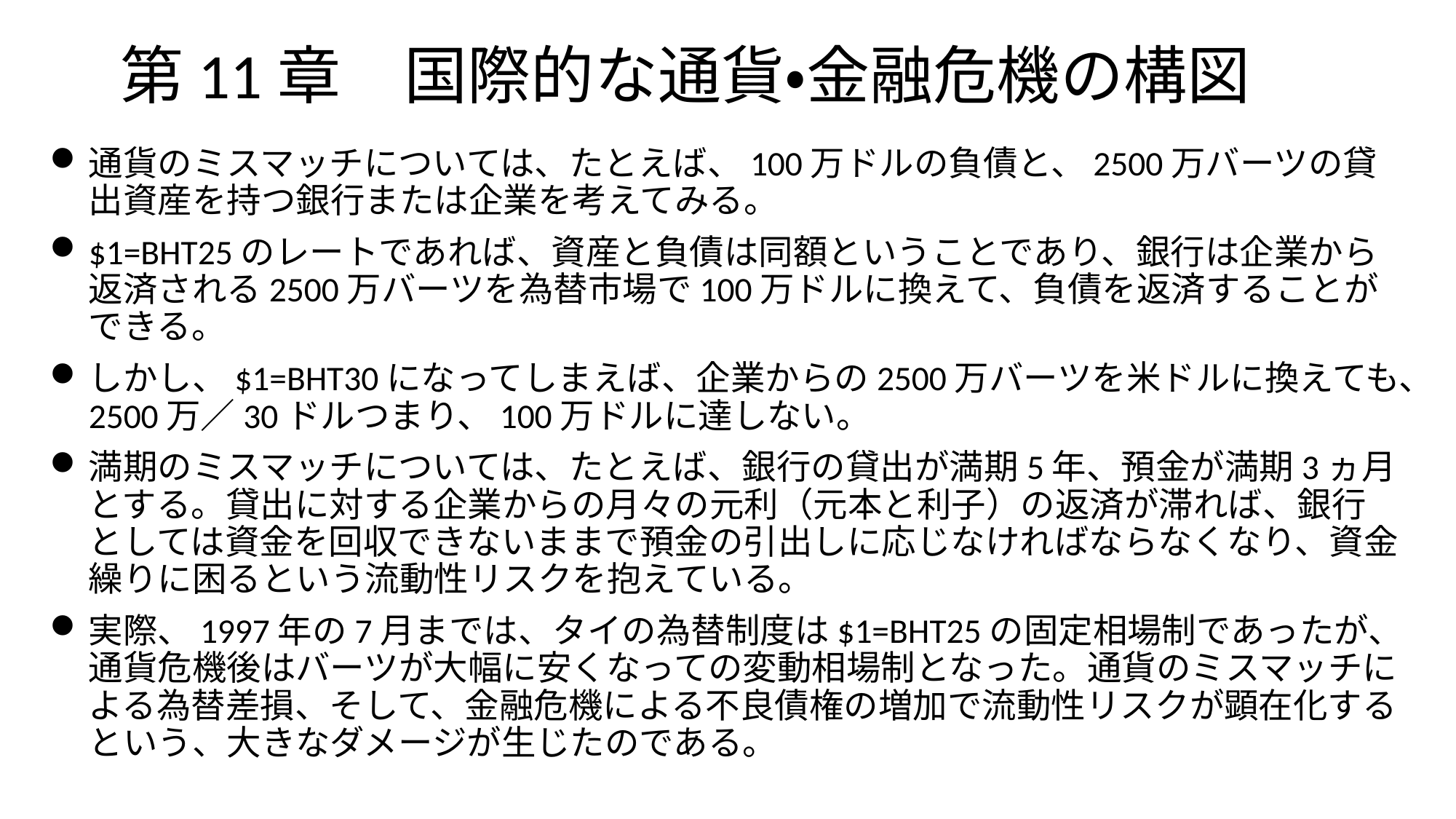

# 第11章　国際的な通貨・金融危機の構図
通貨のミスマッチについては、たとえば、100万ドルの負債と、2500万バーツの貸出資産を持つ銀行または企業を考えてみる。
$1=BHT25のレートであれば、資産と負債は同額ということであり、銀行は企業から返済される2500万バーツを為替市場で100万ドルに換えて、負債を返済することができる。
しかし、$1=BHT30になってしまえば、企業からの2500万バーツを米ドルに換えても、2500万／30ドルつまり、100万ドルに達しない。
満期のミスマッチについては、たとえば、銀行の貸出が満期5年、預金が満期3ヵ月とする。貸出に対する企業からの月々の元利（元本と利子）の返済が滞れば、銀行としては資金を回収できないままで預金の引出しに応じなければならなくなり、資金繰りに困るという流動性リスクを抱えている。
実際、1997年の7月までは、タイの為替制度は$1=BHT25の固定相場制であったが、通貨危機後はバーツが大幅に安くなっての変動相場制となった。通貨のミスマッチによる為替差損、そして、金融危機による不良債権の増加で流動性リスクが顕在化するという、大きなダメージが生じたのである。